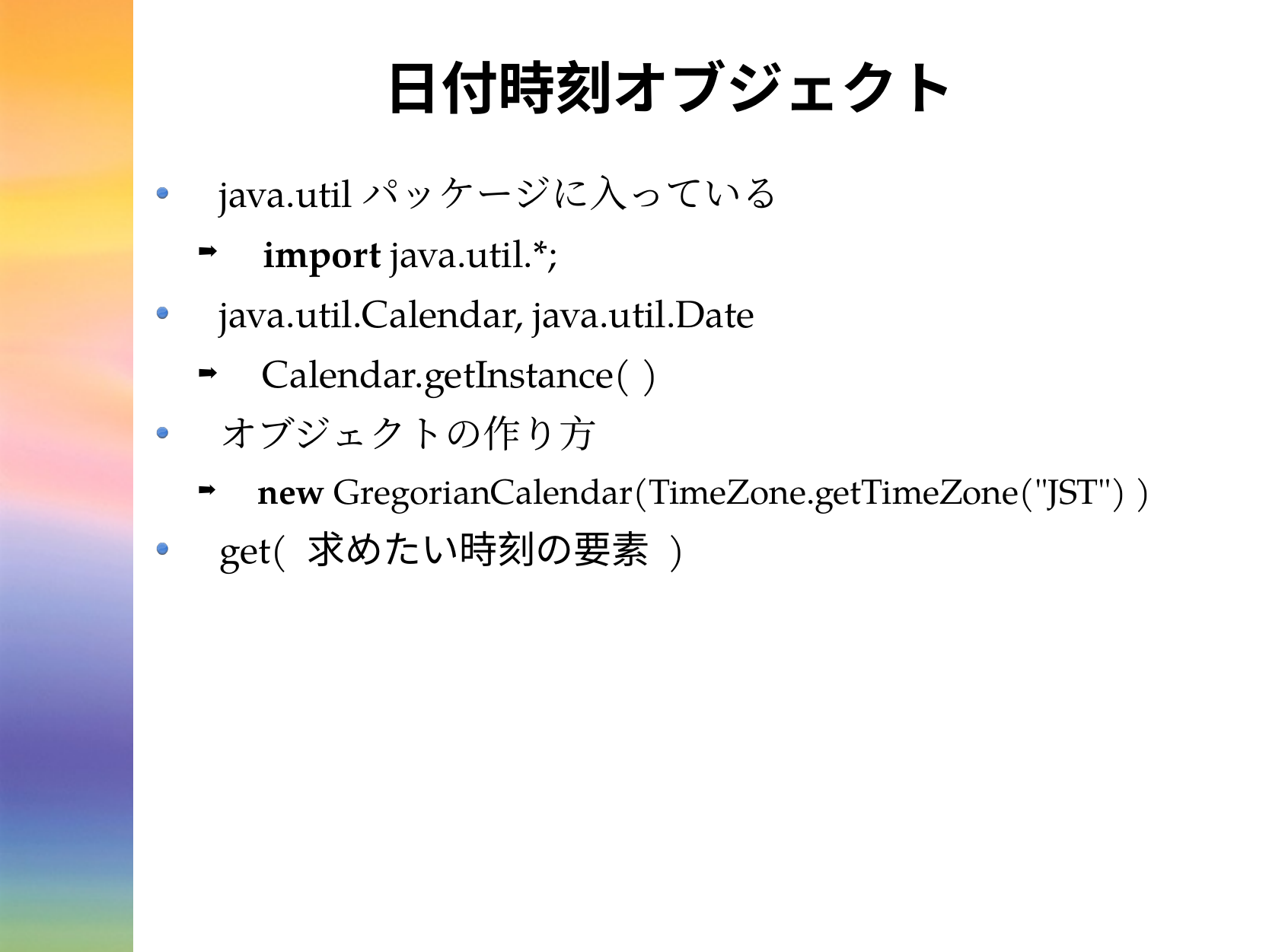

# 日付時刻オブジェクト
java.utilパッケージに入っている
import java.util.*;
java.util.Calendar, java.util.Date
Calendar.getInstance( )
オブジェクトの作り方
new GregorianCalendar(TimeZone.getTimeZone("JST") )
get( 求めたい時刻の要素 )